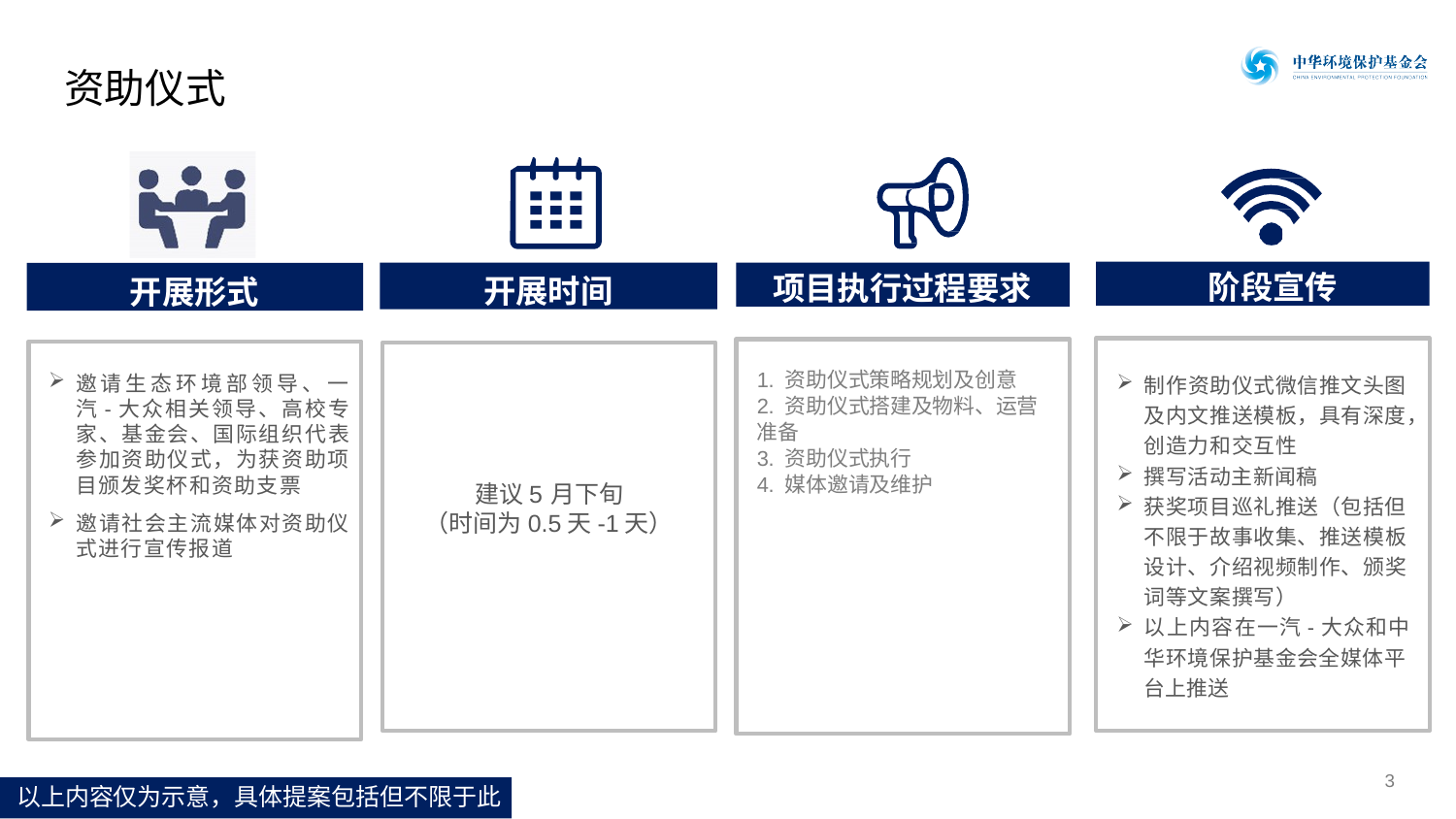

# 资助仪式

阶段宣传
开展形式
开展时间
项目执行过程要求

制作资助仪式微信推文头图及内文推送模板，具有深度，创造力和交互性
撰写活动主新闻稿
获奖项目巡礼推送（包括但不限于故事收集、推送模板设计、介绍视频制作、颁奖词等文案撰写）
以上内容在一汽-大众和中 华环境保护基金会全媒体平台上推送

1. 资助仪式策略规划及创意
2. 资助仪式搭建及物料、运营准备
3. 资助仪式执行
4. 媒体邀请及维护

建议5月下旬
（时间为0.5天-1天）

邀请生态环境部领导、一汽-大众相关领导、高校专家、基金会、国际组织代表参加资助仪式，为获资助项目颁发奖杯和资助支票
邀请社会主流媒体对资助仪式进行宣传报道

3
以上内容仅为示意，具体提案包括但不限于此